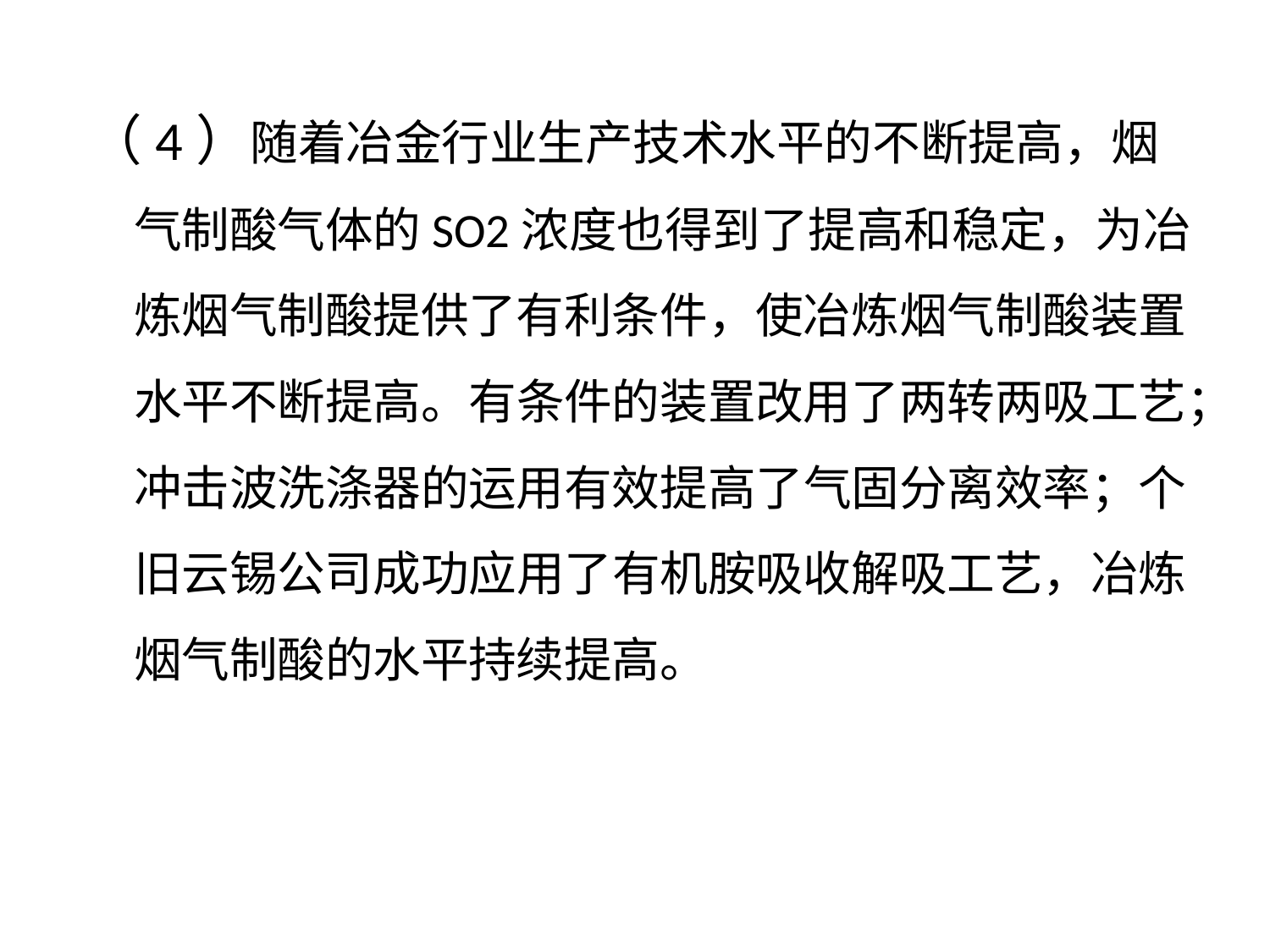

（4）随着冶金行业生产技术水平的不断提高，烟气制酸气体的SO2浓度也得到了提高和稳定，为冶炼烟气制酸提供了有利条件，使冶炼烟气制酸装置水平不断提高。有条件的装置改用了两转两吸工艺；冲击波洗涤器的运用有效提高了气固分离效率；个旧云锡公司成功应用了有机胺吸收解吸工艺，冶炼烟气制酸的水平持续提高。